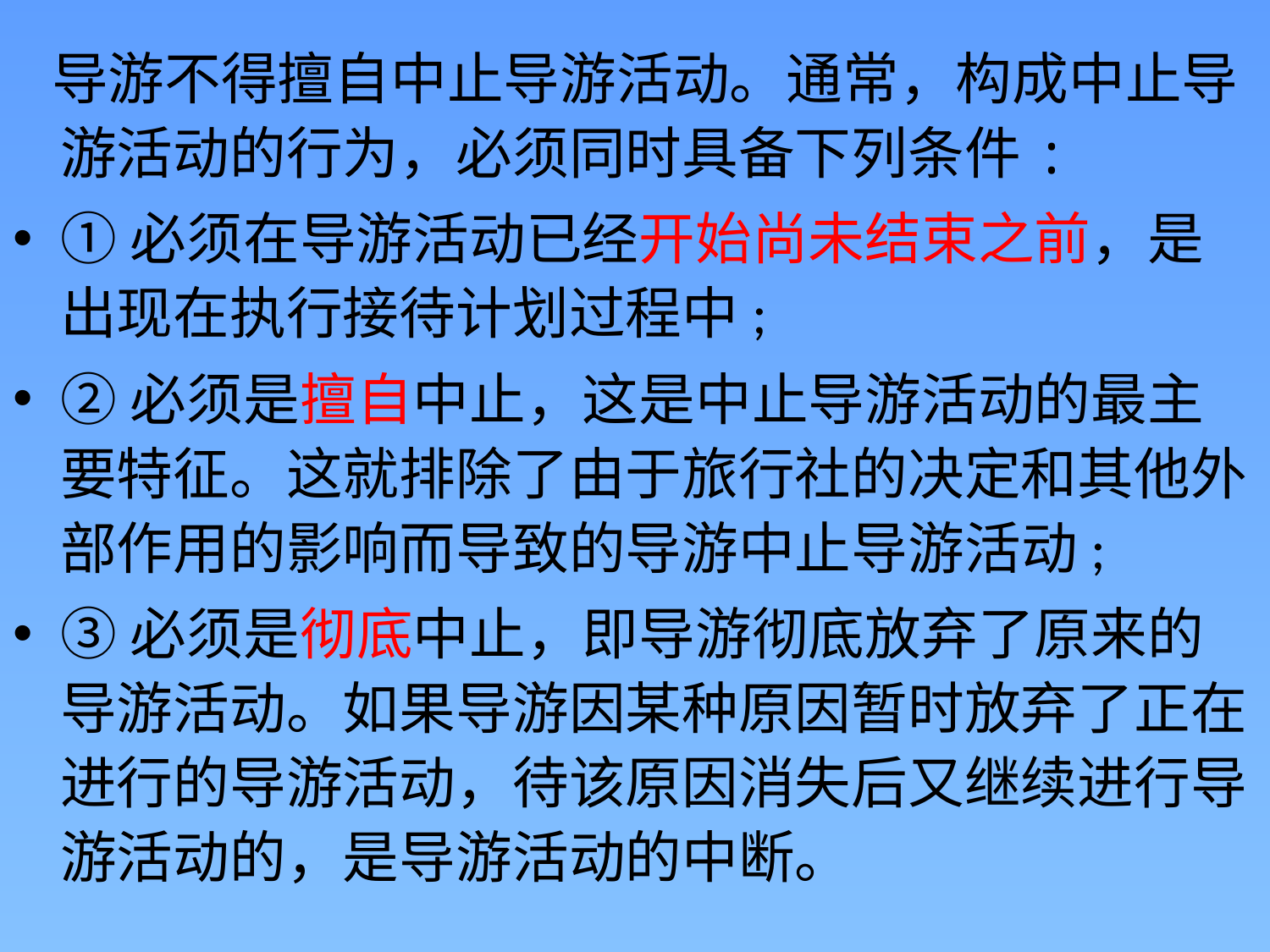

导游不得擅自中止导游活动。通常，构成中止导游活动的行为，必须同时具备下列条件:
①必须在导游活动已经开始尚未结束之前，是出现在执行接待计划过程中;
②必须是擅自中止，这是中止导游活动的最主要特征。这就排除了由于旅行社的决定和其他外部作用的影响而导致的导游中止导游活动;
③必须是彻底中止，即导游彻底放弃了原来的导游活动。如果导游因某种原因暂时放弃了正在进行的导游活动，待该原因消失后又继续进行导游活动的，是导游活动的中断。